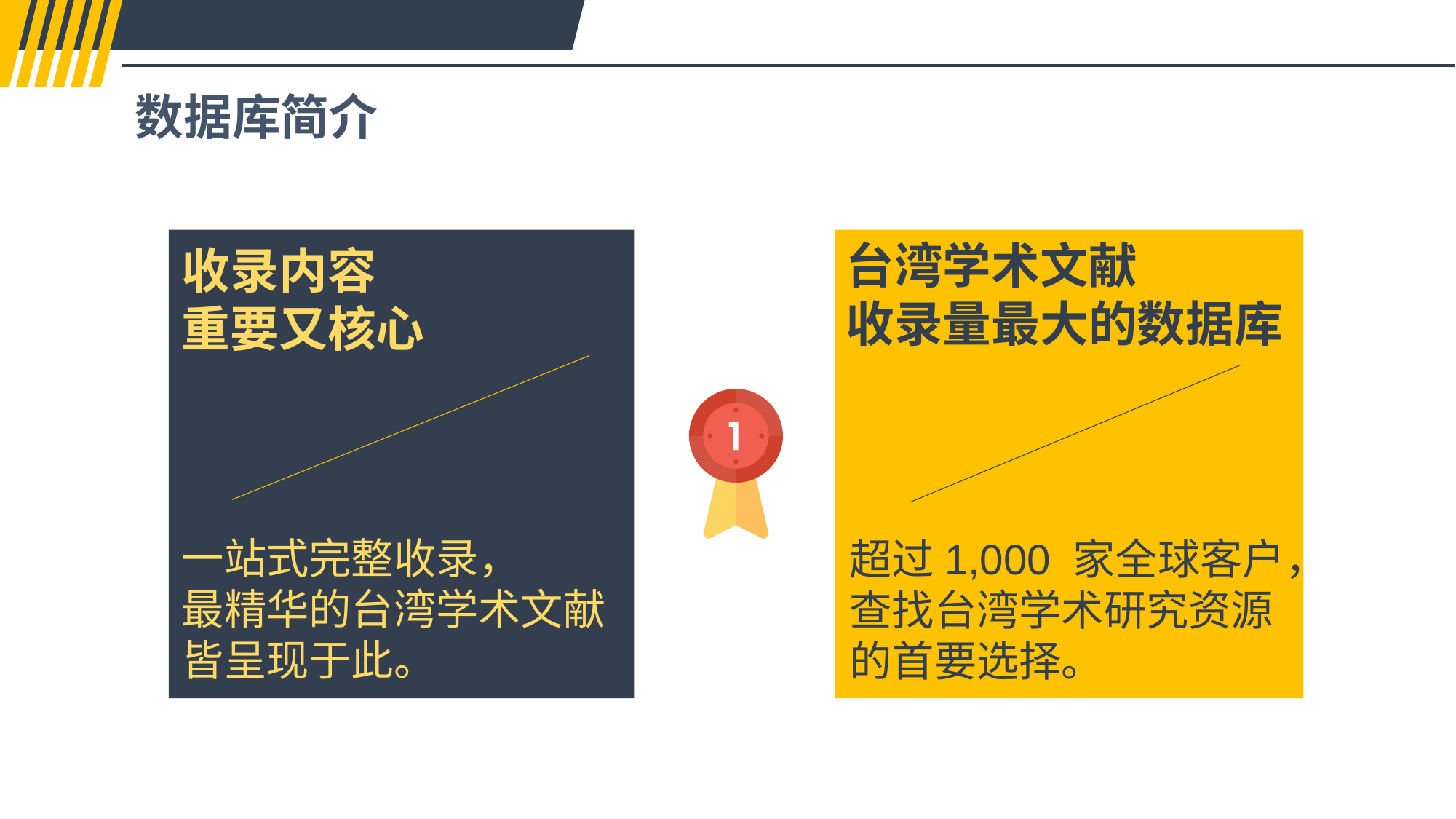

数据库简介
台湾学术文献
收录量最大的数据库
超过1,000 家全球客户，
查找台湾学术研究资源的首要选择。

收录内容
重要又核心
一站式完整收录，
最精华的台湾学术文献皆呈现于此。